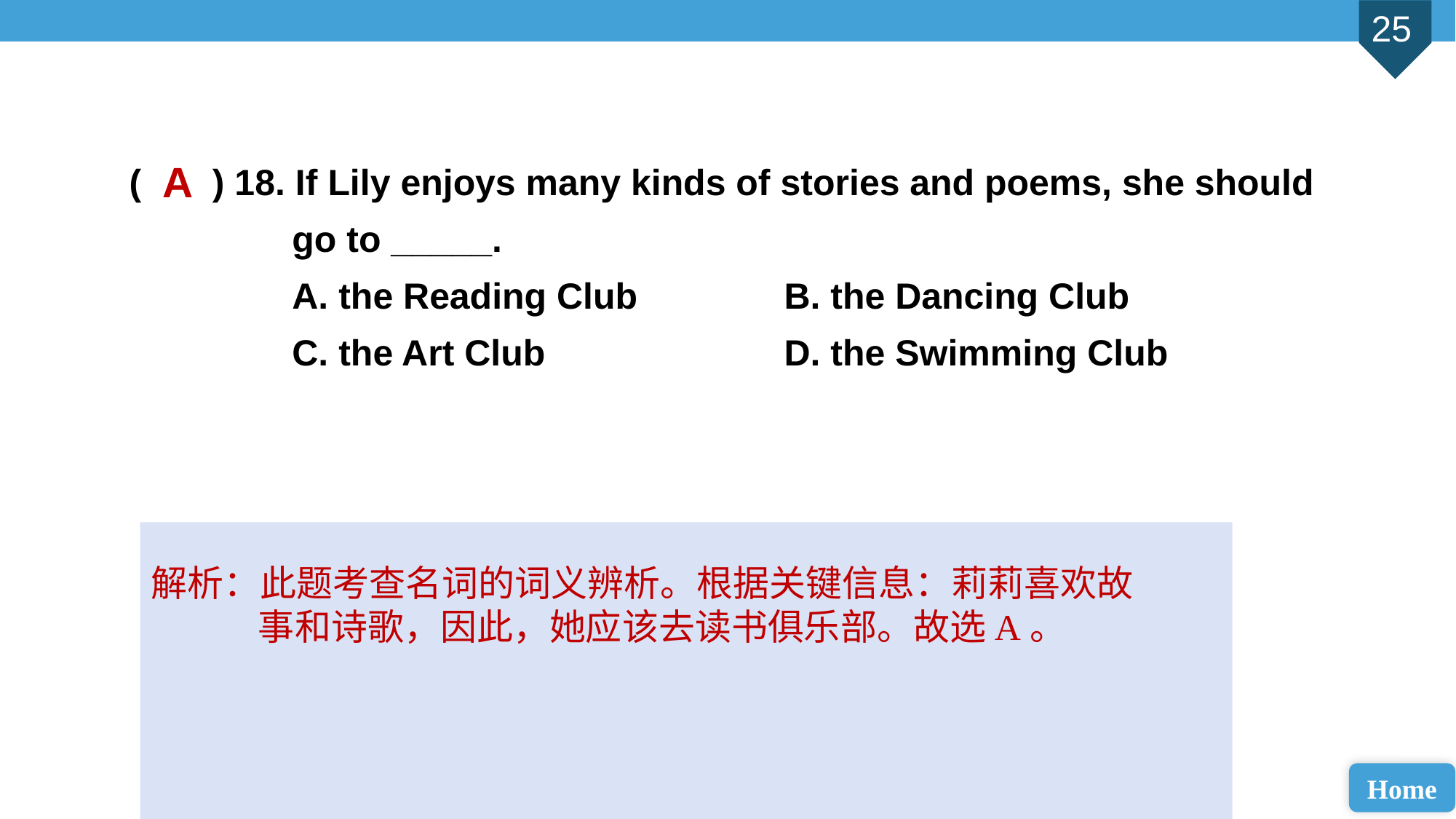

(       ) 18. If Lily enjoys many kinds of stories and poems, she should
                go to _____.
                A. the Reading Club 		B. the Dancing Club
                C. the Art Club 			D. the Swimming Club
A

解析：此题考查名词的词义辨析。根据关键信息：莉莉喜欢故事和诗歌，因此，她应该去读书俱乐部。故选A。